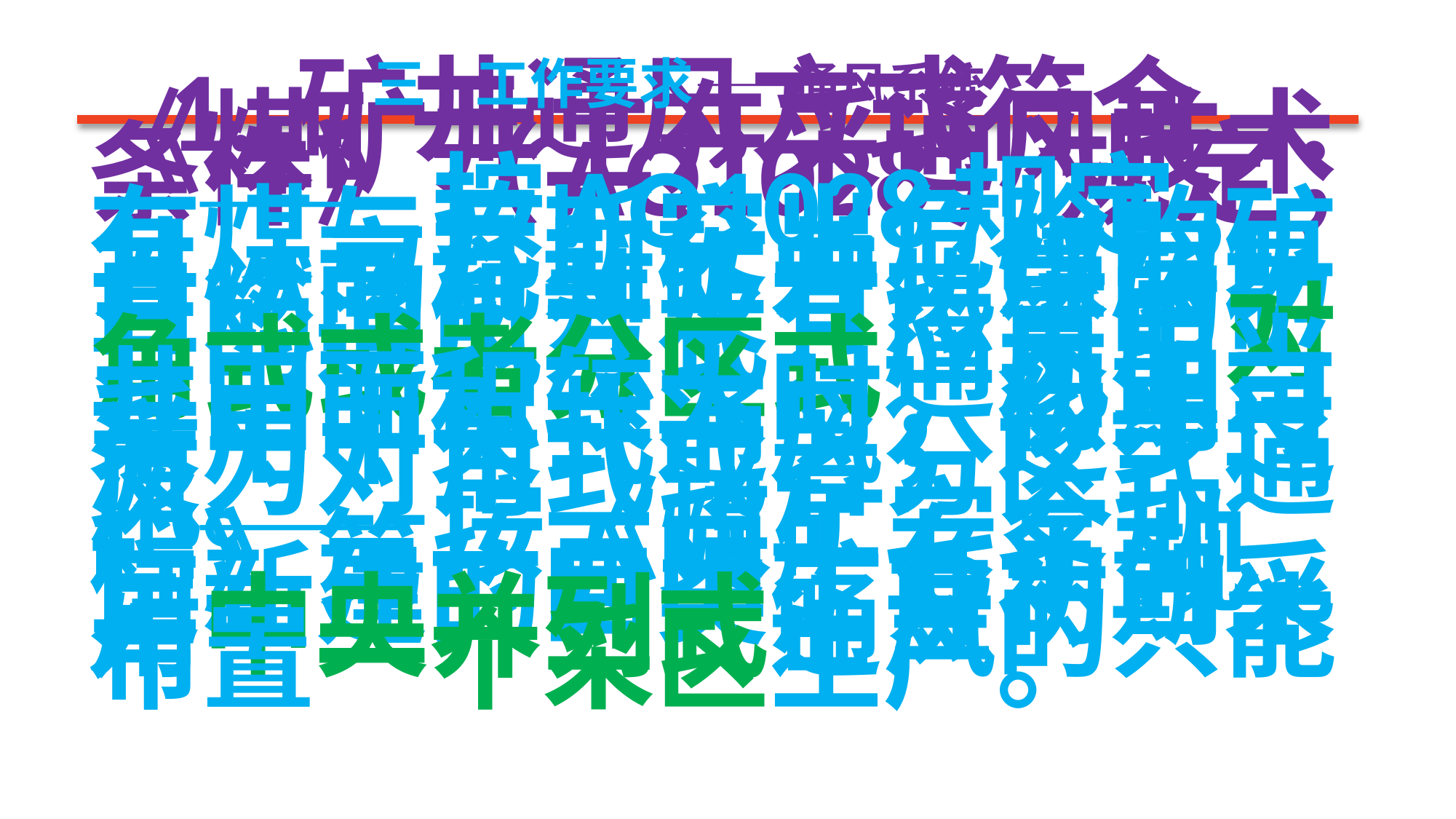

三    工作要求——通风系统
    1. 矿井通风方式符合《煤矿井工开采通风技术条件》（AQ1028）规定；
    ——按AQ1028规定，有煤与瓦斯突出危险的矿井、高瓦斯矿井、煤层易自燃的矿井及有热害的矿井的通风方式，应采用对角式或者分区式通风；当井田面积较大时，初期可采用中央式通风，逐步过渡为对角式或者分区式通风。
    ——按《煤矿安全规程》第一百四十七条 规定新建的四类矿井初期采用中央并列式通风的只能布置一个采区生产。